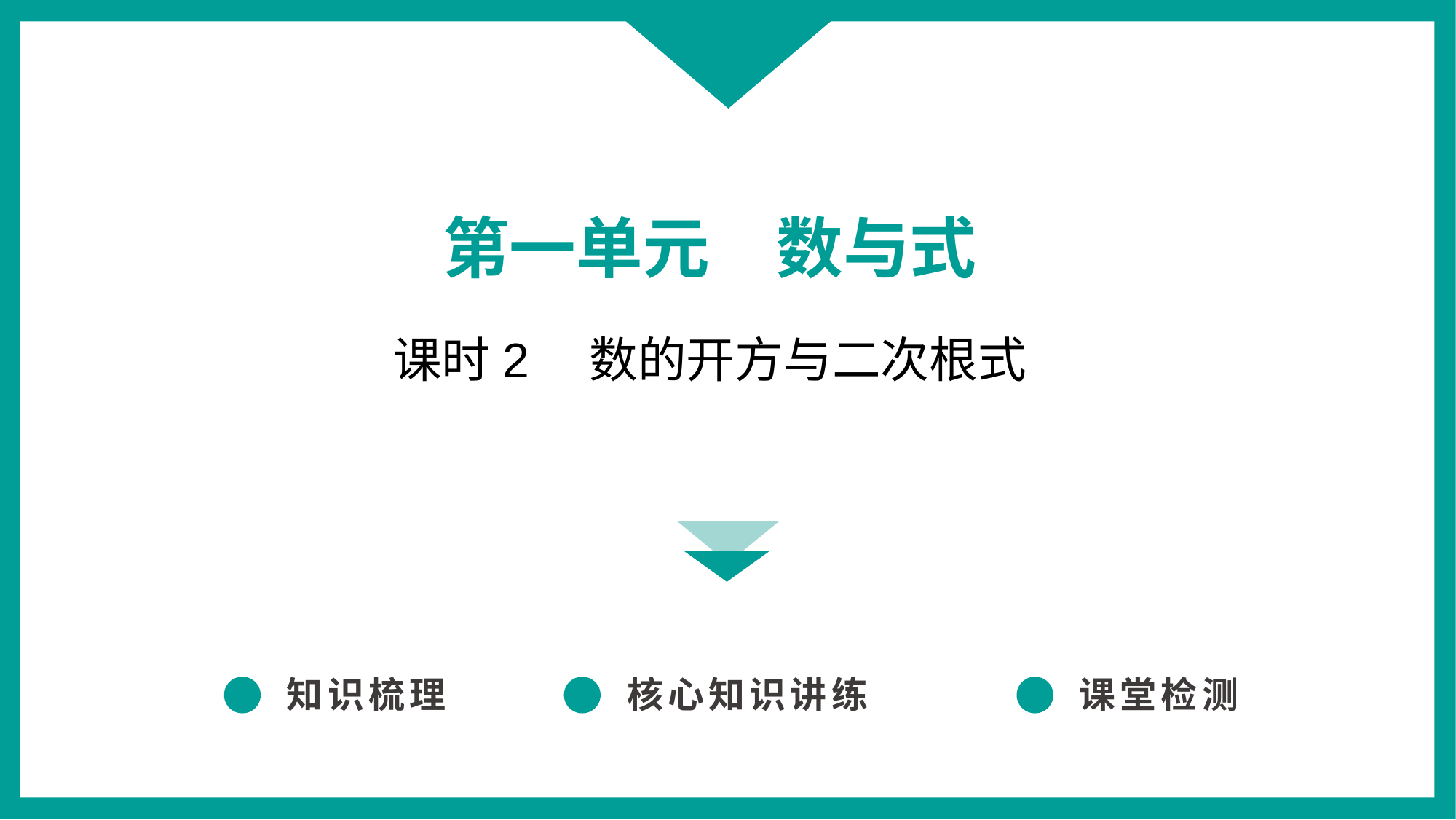

第一单元　数与式
课时2　数的开方与二次根式

知识梳理

核心知识讲练

课堂检测